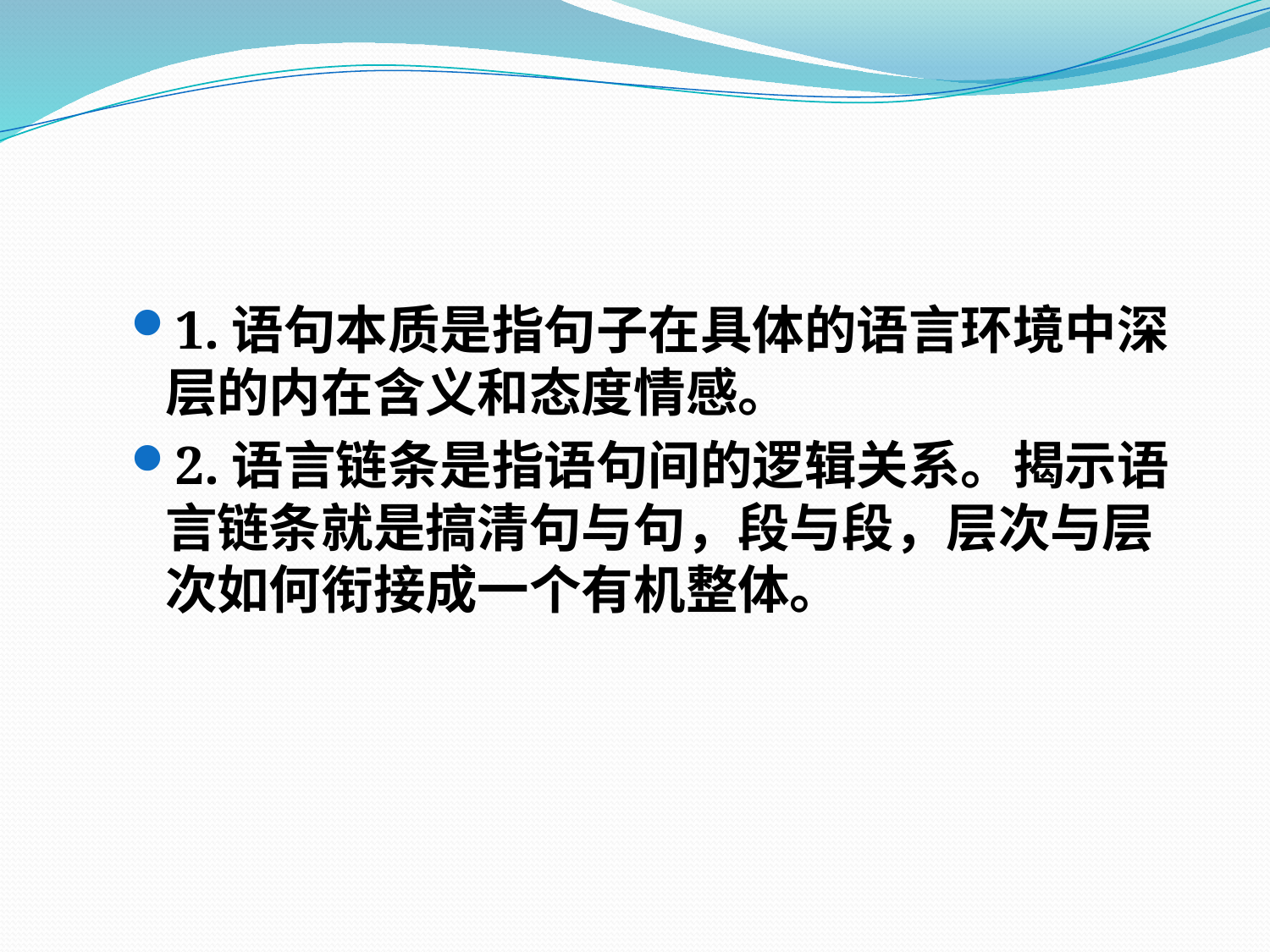

1.语句本质是指句子在具体的语言环境中深层的内在含义和态度情感。
2.语言链条是指语句间的逻辑关系。揭示语言链条就是搞清句与句，段与段，层次与层次如何衔接成一个有机整体。
#